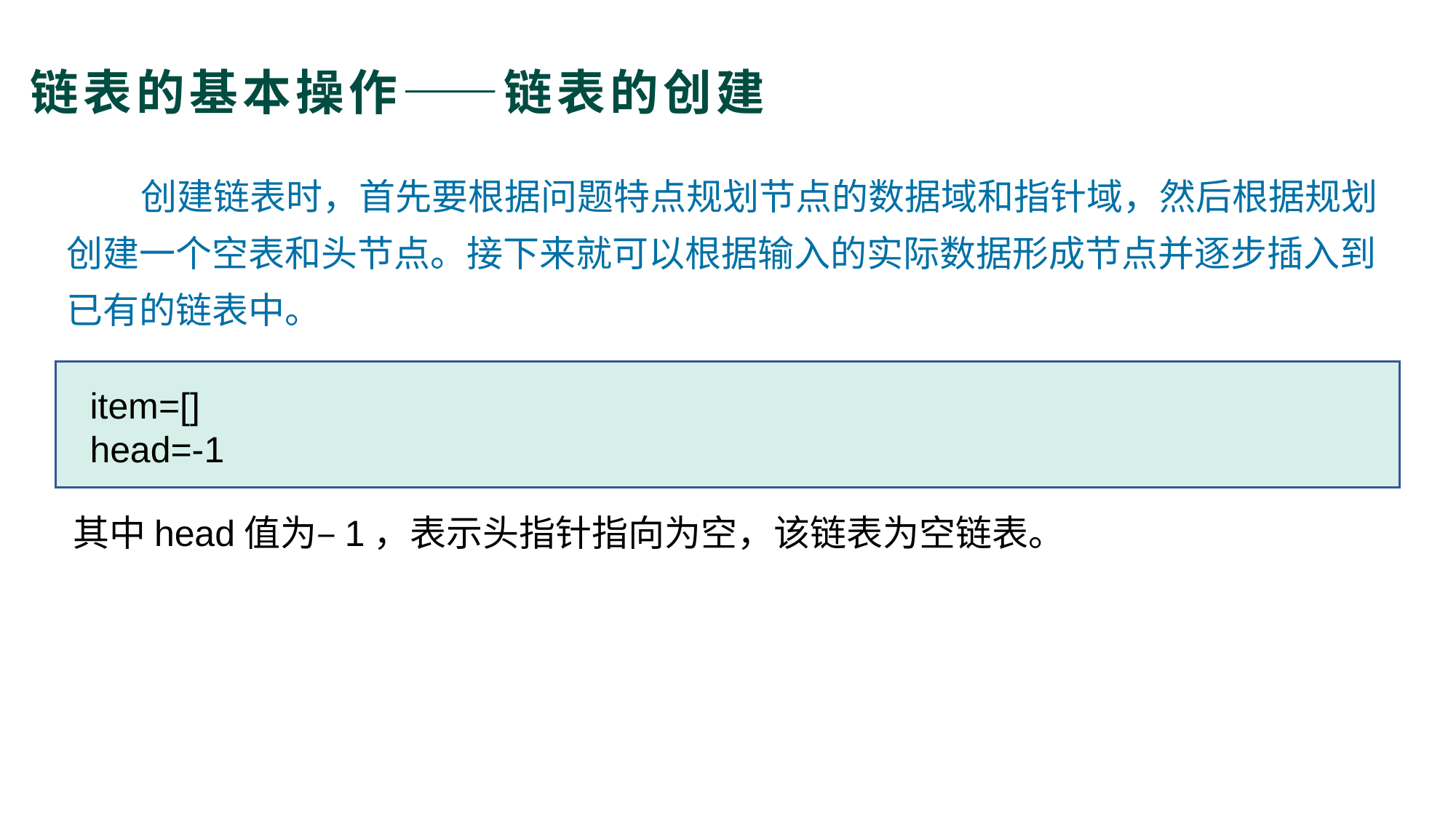

链表的基本操作——链表的创建
        创建链表时，首先要根据问题特点规划节点的数据域和指针域，然后根据规划创建一个空表和头节点。接下来就可以根据输入的实际数据形成节点并逐步插入到已有的链表中。

item=[]
head=-1
其中head值为–1，表示头指针指向为空，该链表为空链表。